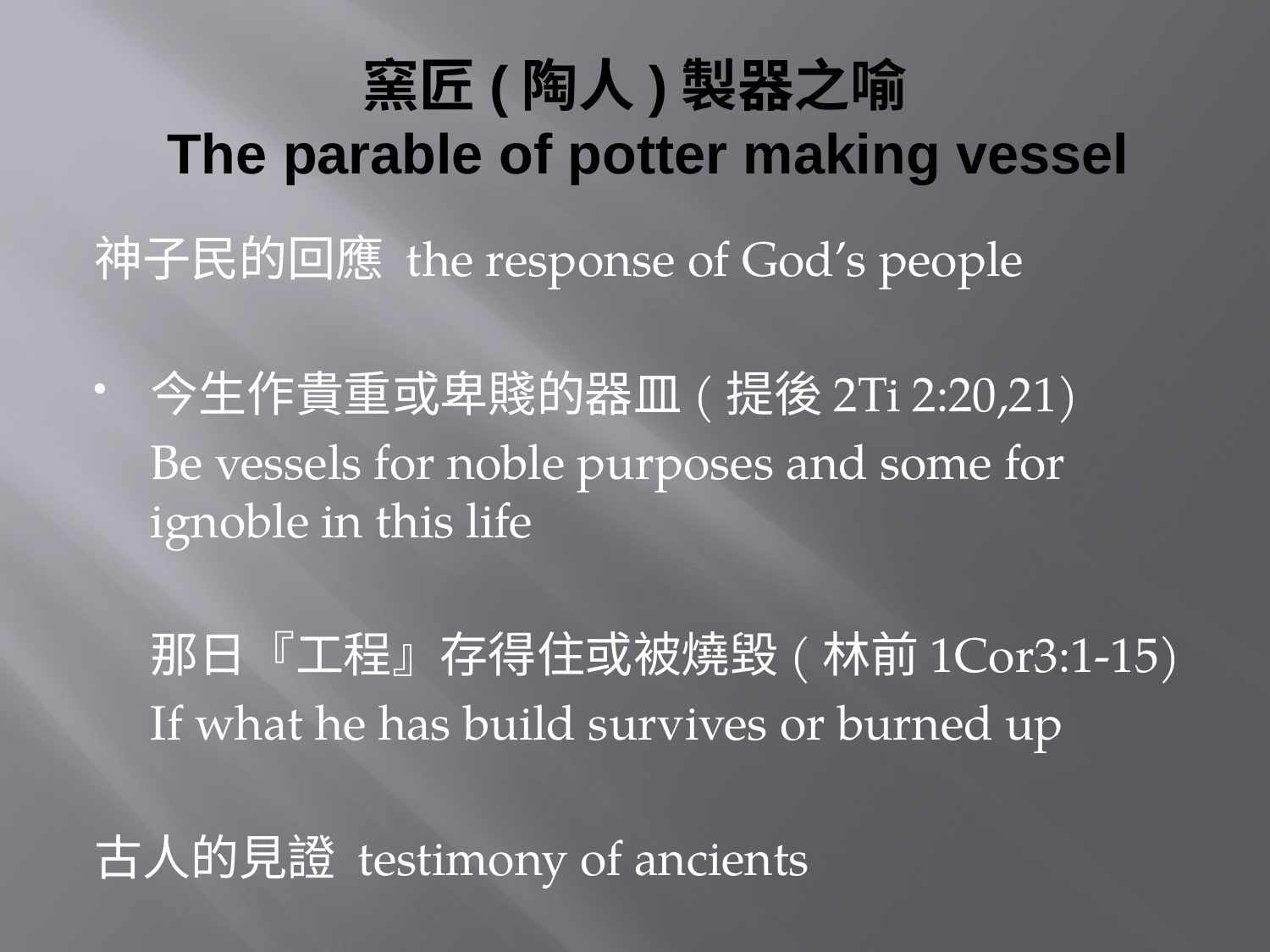

# 窯匠(陶人)製器之喻 The parable of potter making vessel
神子民的回應 the response of God’s people

今生作貴重或卑賤的器皿(提後2Ti 2:20,21)
	Be vessels for noble purposes and some for ignoble in this life

	那日『工程』存得住或被燒毀(林前1Cor3:1-15)
	If what he has build survives or burned up

古人的見證 testimony of ancients